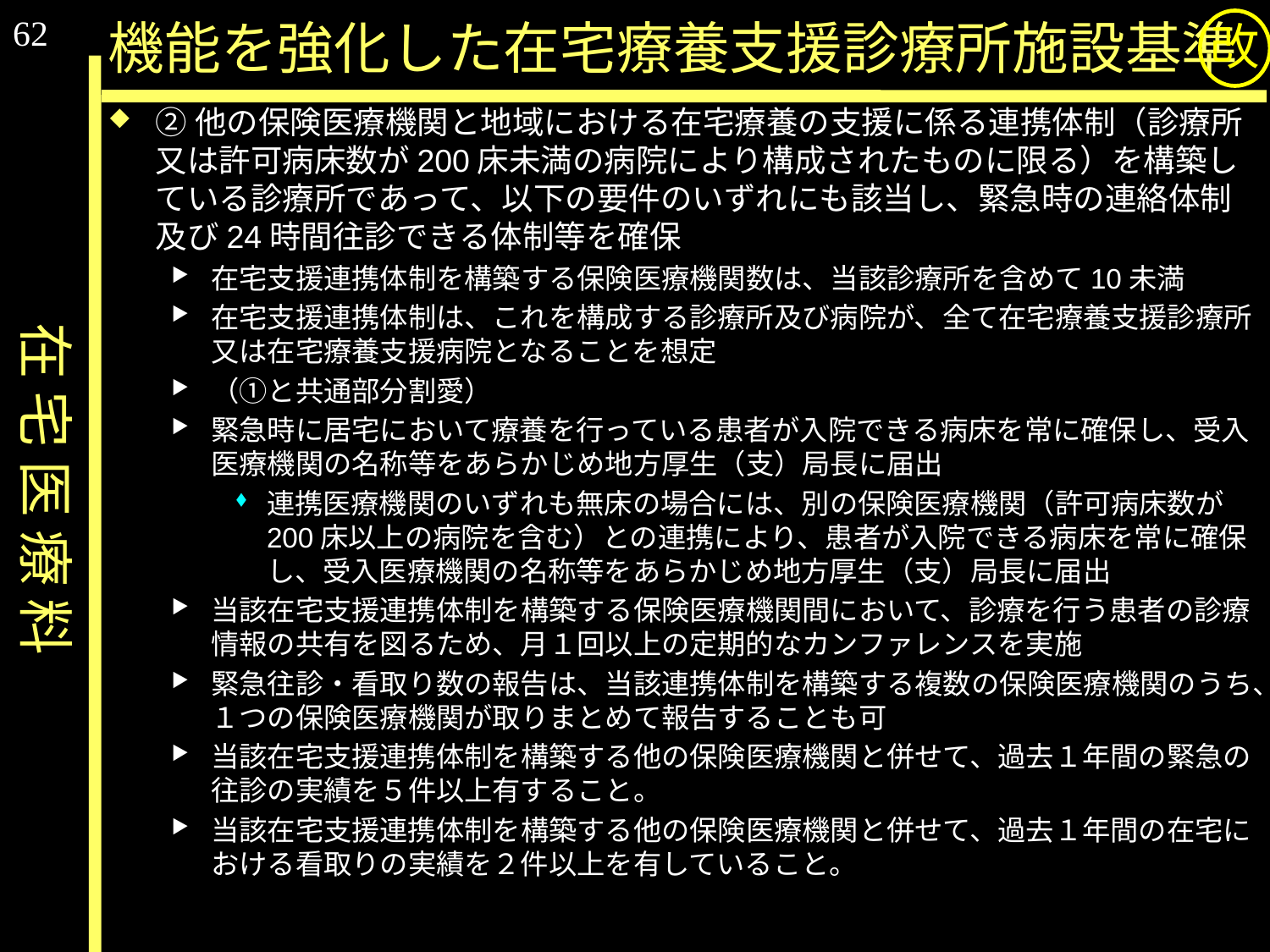

62
# 機能を強化した在宅療養支援診療所施設基準
改

②他の保険医療機関と地域における在宅療養の支援に係る連携体制（診療所又は許可病床数が200床未満の病院により構成されたものに限る）を構築している診療所であって、以下の要件のいずれにも該当し、緊急時の連絡体制及び24時間往診できる体制等を確保
在宅支援連携体制を構築する保険医療機関数は、当該診療所を含めて10未満
在宅支援連携体制は、これを構成する診療所及び病院が、全て在宅療養支援診療所又は在宅療養支援病院となることを想定
（①と共通部分割愛）
緊急時に居宅において療養を行っている患者が入院できる病床を常に確保し、受入医療機関の名称等をあらかじめ地方厚生（支）局長に届出
連携医療機関のいずれも無床の場合には、別の保険医療機関（許可病床数が200床以上の病院を含む）との連携により、患者が入院できる病床を常に確保し、受入医療機関の名称等をあらかじめ地方厚生（支）局長に届出
当該在宅支援連携体制を構築する保険医療機関間において、診療を行う患者の診療情報の共有を図るため、月１回以上の定期的なカンファレンスを実施
緊急往診・看取り数の報告は、当該連携体制を構築する複数の保険医療機関のうち、１つの保険医療機関が取りまとめて報告することも可
当該在宅支援連携体制を構築する他の保険医療機関と併せて、過去１年間の緊急の往診の実績を５件以上有すること。
当該在宅支援連携体制を構築する他の保険医療機関と併せて、過去１年間の在宅における看取りの実績を２件以上を有していること。
在 宅 医 療 料